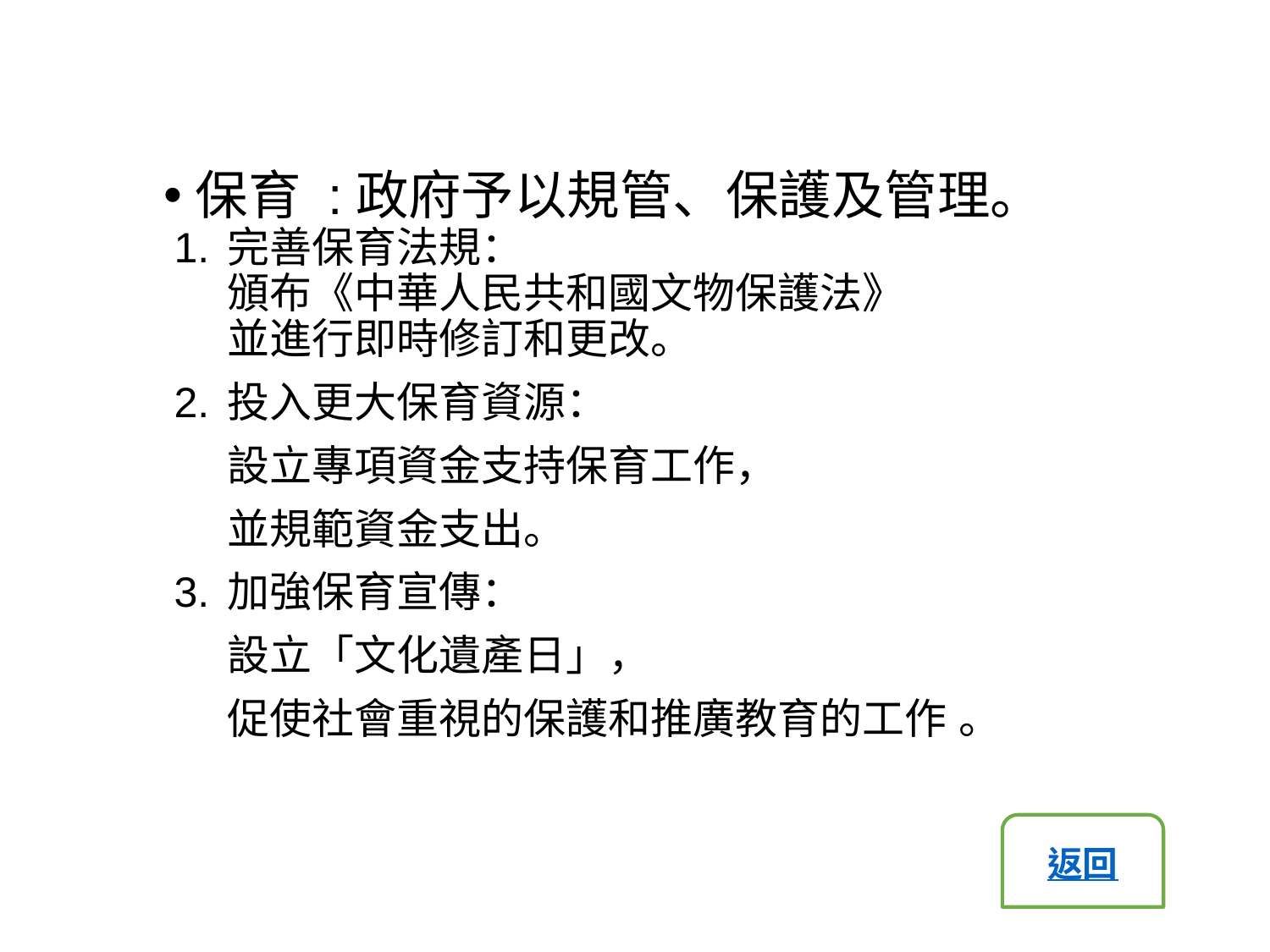

保育 :政府予以規管、保護及管理。
完善保育法規：
頒布《中華人民共和國文物保護法》
並進行即時修訂和更改。
投入更大保育資源：
設立專項資金支持保育工作，
並規範資金支出。
加強保育宣傳：
設立「文化遺產日」，
促使社會重視的保護和推廣教育的工作 。

返回